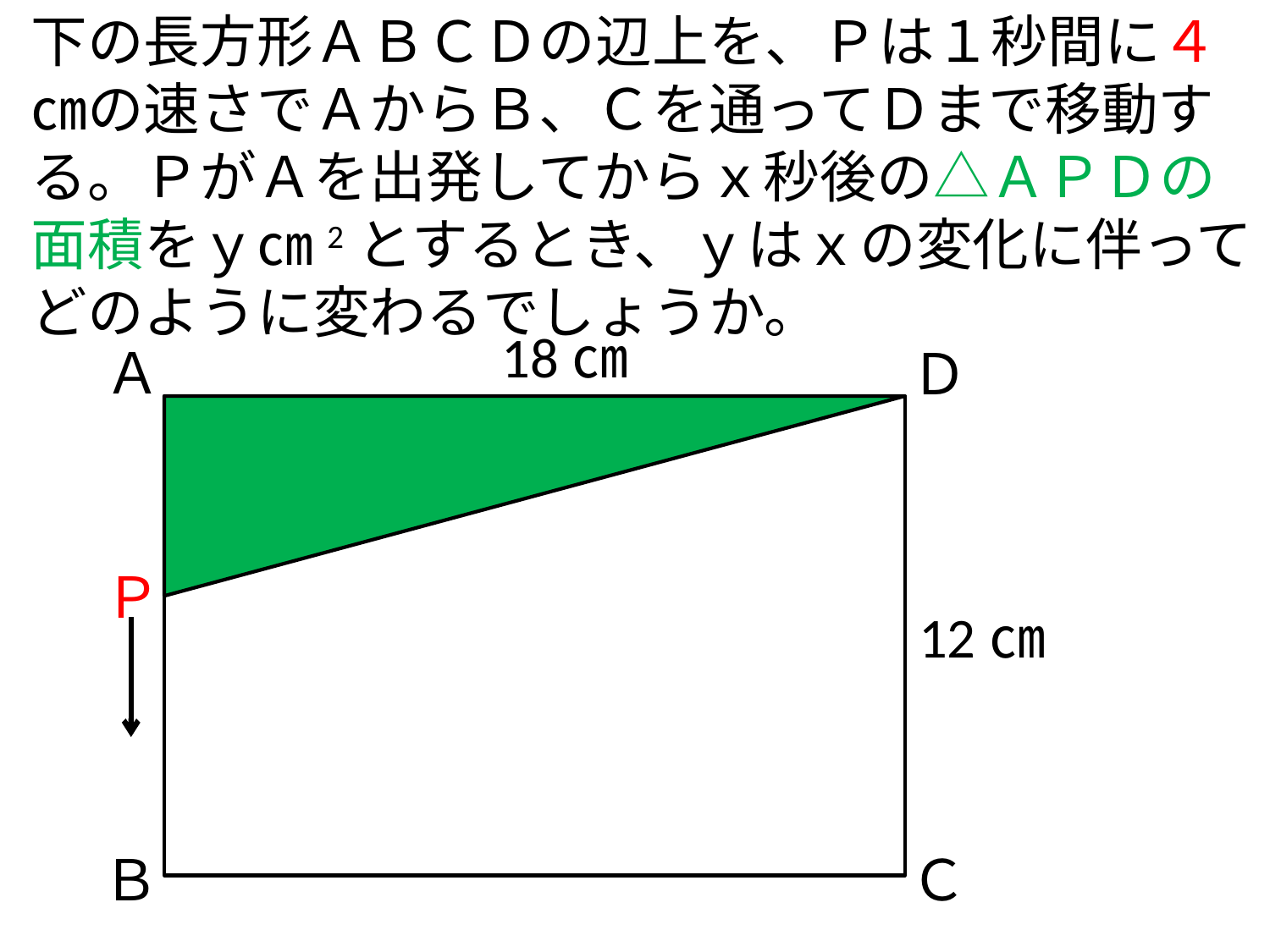

下の長方形ＡＢＣＤの辺上を、Ｐは１秒間に４㎝の速さでＡからＢ、Ｃを通ってＤまで移動する。ＰがＡを出発してからｘ秒後の△ＡＰＤの面積をｙ㎝2とするとき、ｙはｘの変化に伴ってどのように変わるでしょうか。

18㎝
Ａ
Ｄ

Ｐ
12㎝
Ｂ
Ｃ